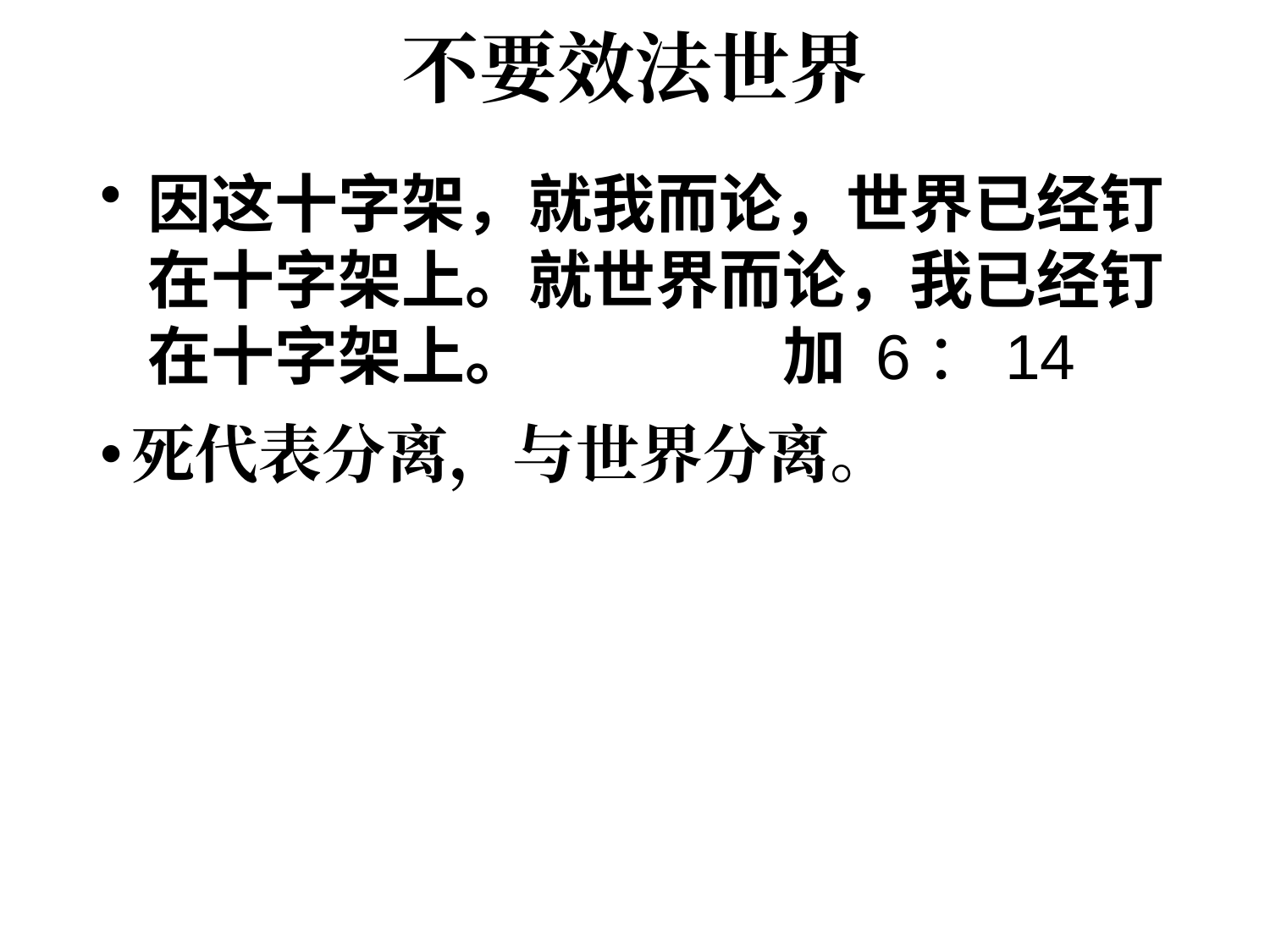

# 不要效法世界
因这十字架，就我而论，世界已经钉在十字架上。就世界而论，我已经钉在十字架上。 		加 6：14
死代表分离，与世界分离。